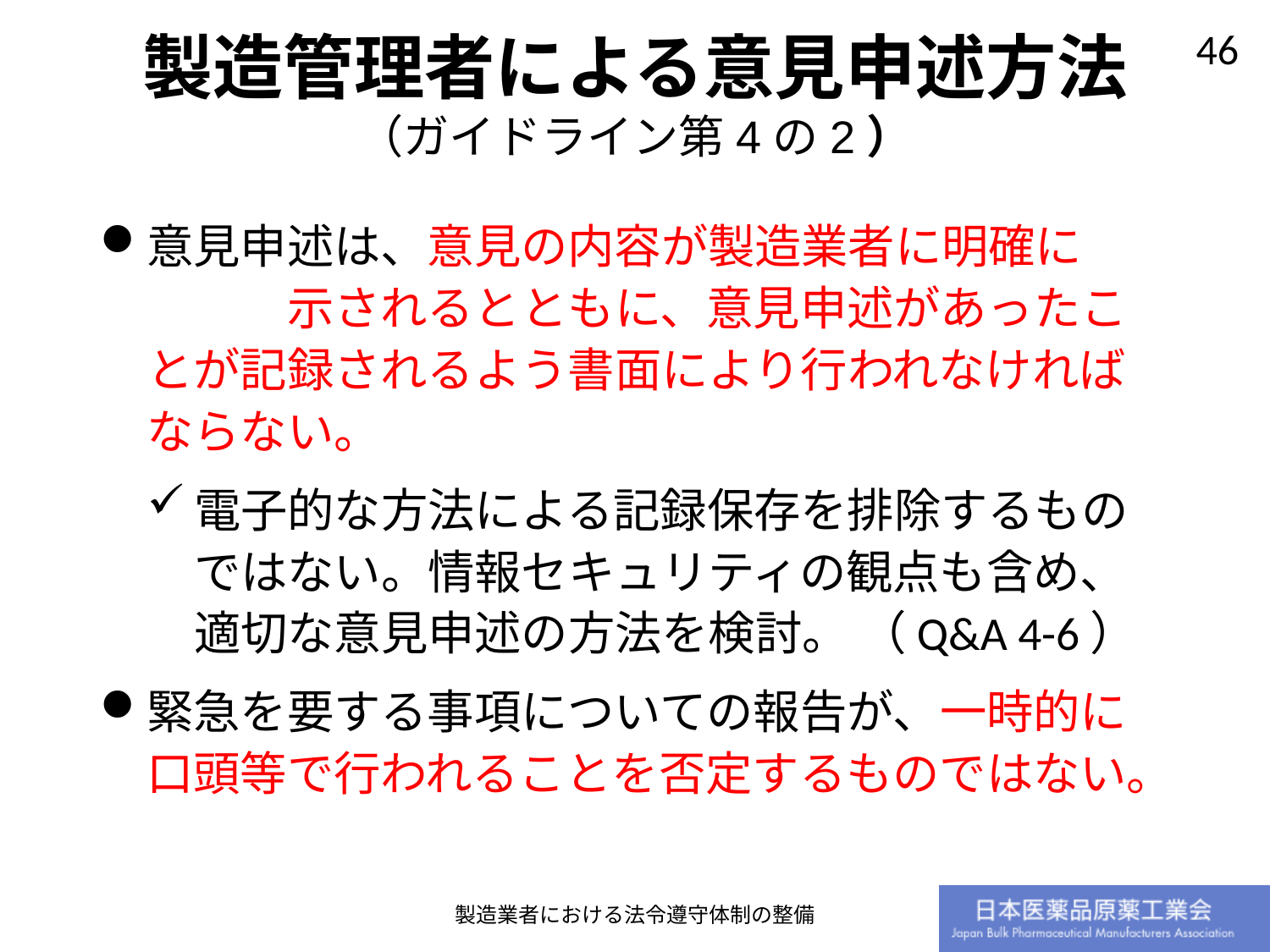

製造管理者による意見申述方法
（ガイドライン第4の2）
意見申述は、意見の内容が製造業者に明確に　　　　示されるとともに、意見申述があったことが記録されるよう書面により行われなければならない。
電子的な方法による記録保存を排除するものではない。情報セキュリティの観点も含め、適切な意見申述の方法を検討。 （Q&A 4-6）
緊急を要する事項についての報告が、一時的に口頭等で行われることを否定するものではない。

製造業者における法令遵守体制の整備